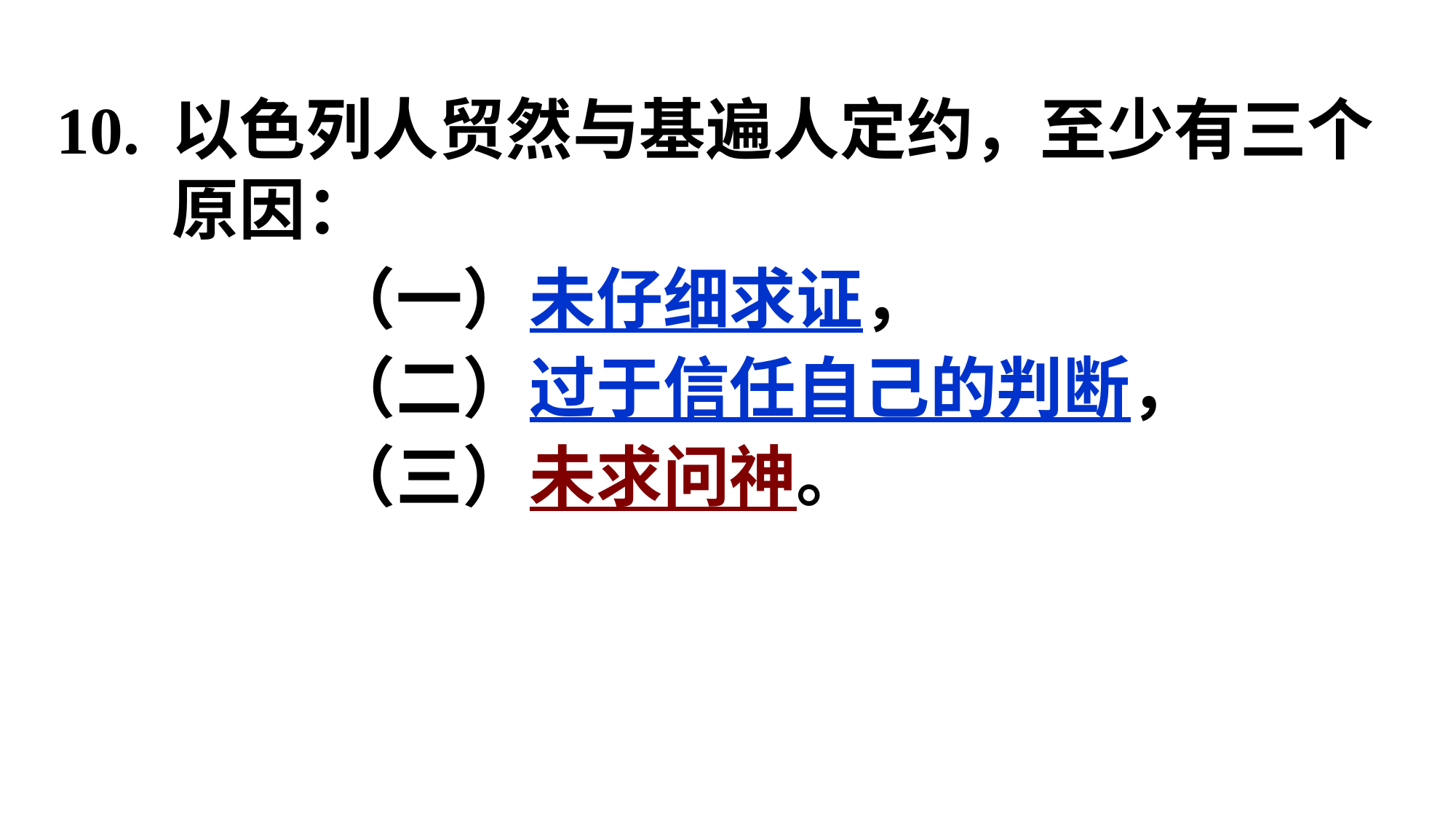

10.	以色列人贸然与基遍人定约，至少有三个原因：
（一）未仔细求证，
（二）过于信任自己的判断，
（三）未求问神。